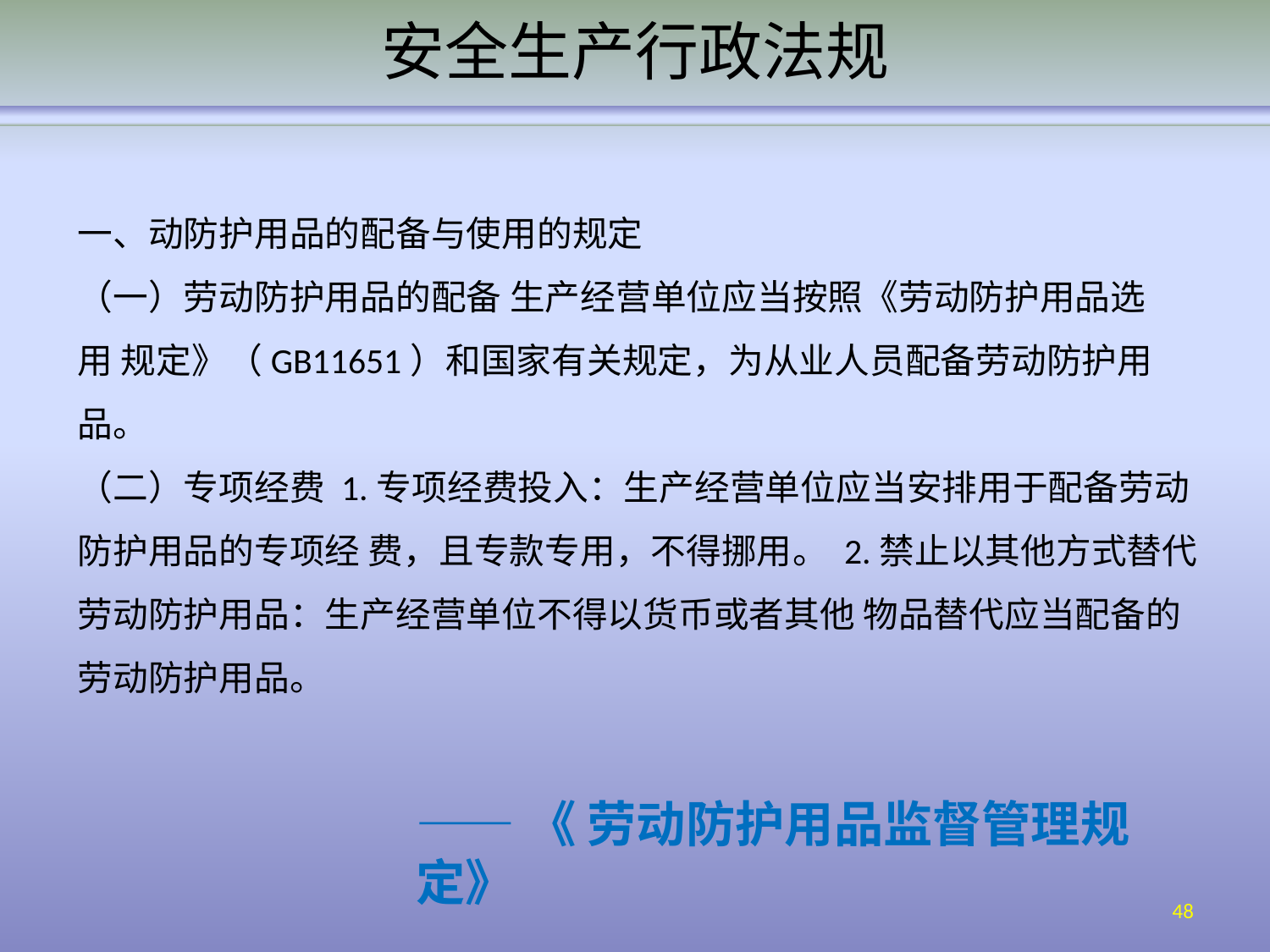

# 安全生产行政法规
一、动防护用品的配备与使用的规定
（一）劳动防护用品的配备 生产经营单位应当按照《劳动防护用品选用 规定》（GB11651）和国家有关规定，为从业人员配备劳动防护用品。
（二）专项经费 1.专项经费投入：生产经营单位应当安排用于配备劳动防护用品的专项经 费，且专款专用，不得挪用。 2.禁止以其他方式替代劳动防护用品：生产经营单位不得以货币或者其他 物品替代应当配备的劳动防护用品。

——《 劳动防护用品监督管理规定》
48